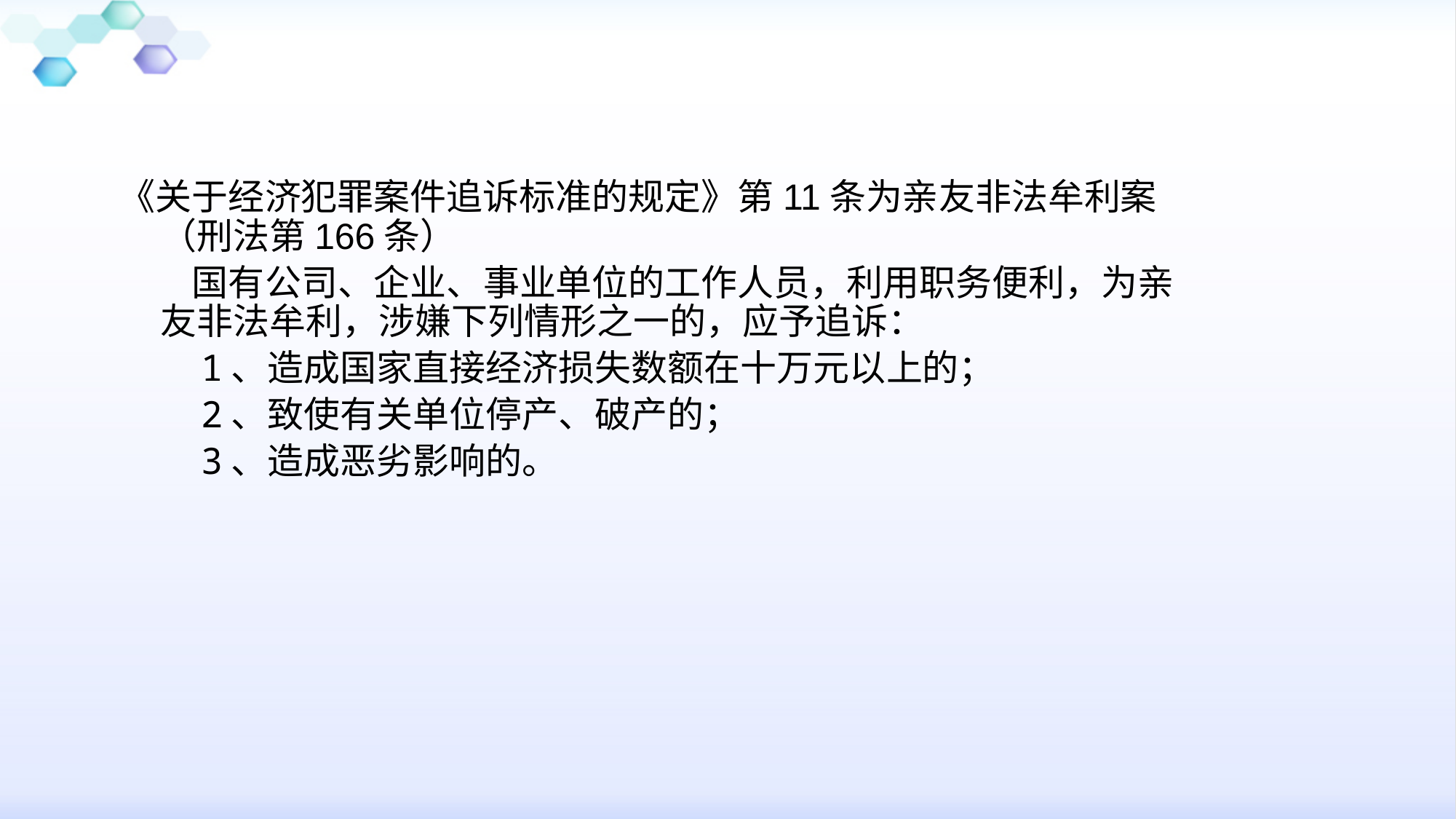

《关于经济犯罪案件追诉标准的规定》第11条为亲友非法牟利案（刑法第166条）
　　国有公司、企业、事业单位的工作人员，利用职务便利，为亲友非法牟利，涉嫌下列情形之一的，应予追诉：
　　1、造成国家直接经济损失数额在十万元以上的；
　　2、致使有关单位停产、破产的；
　　3、造成恶劣影响的。